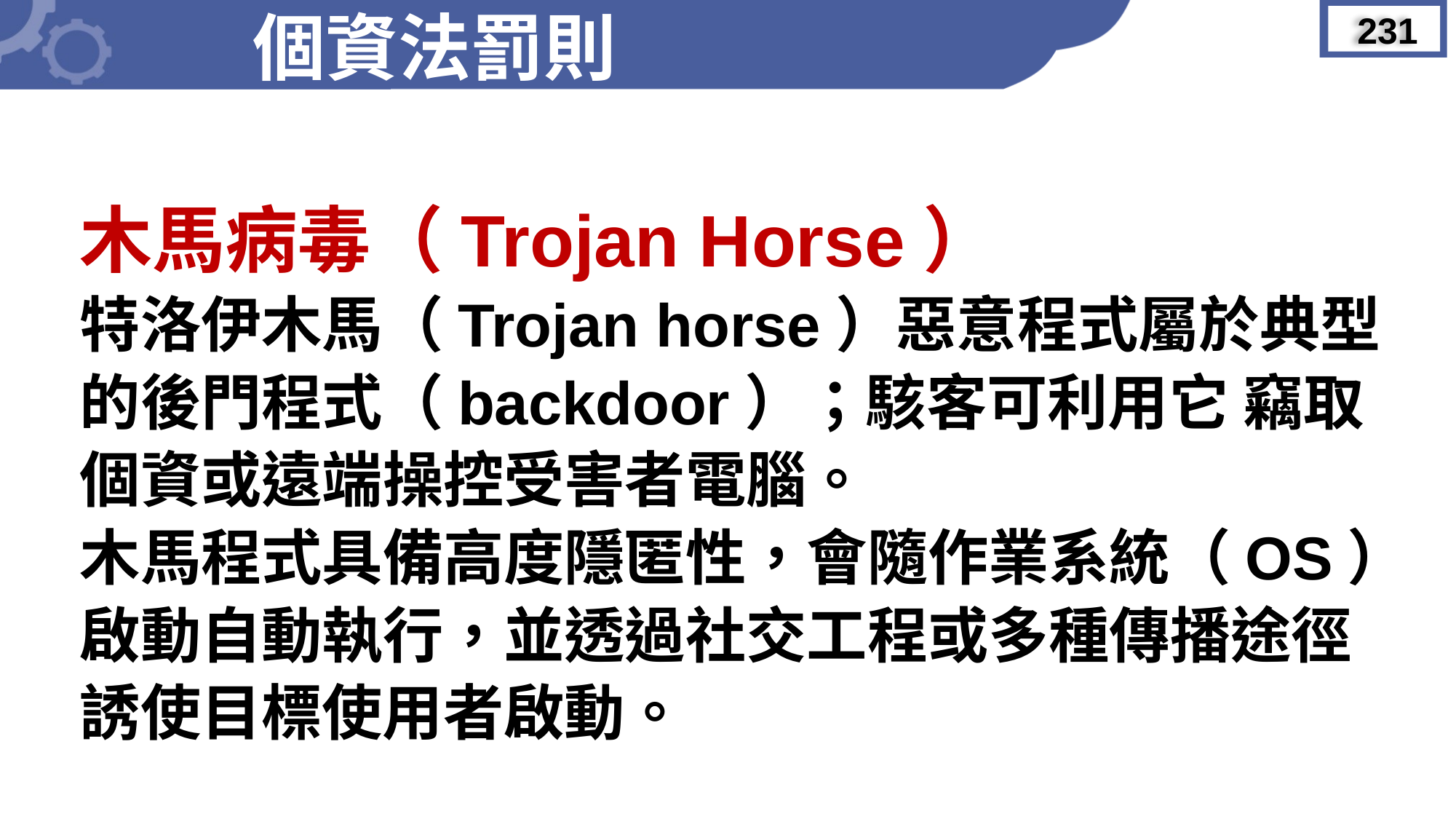

個資法罰則
231
木馬病毒（Trojan Horse）
特洛伊木馬（Trojan horse）惡意程式屬於典型
的後門程式（backdoor）；駭客可利用它 竊取
個資或遠端操控受害者電腦。
木馬程式具備高度隱匿性，會隨作業系統（OS）
啟動自動執行，並透過社交工程或多種傳播途徑
誘使目標使用者啟動。